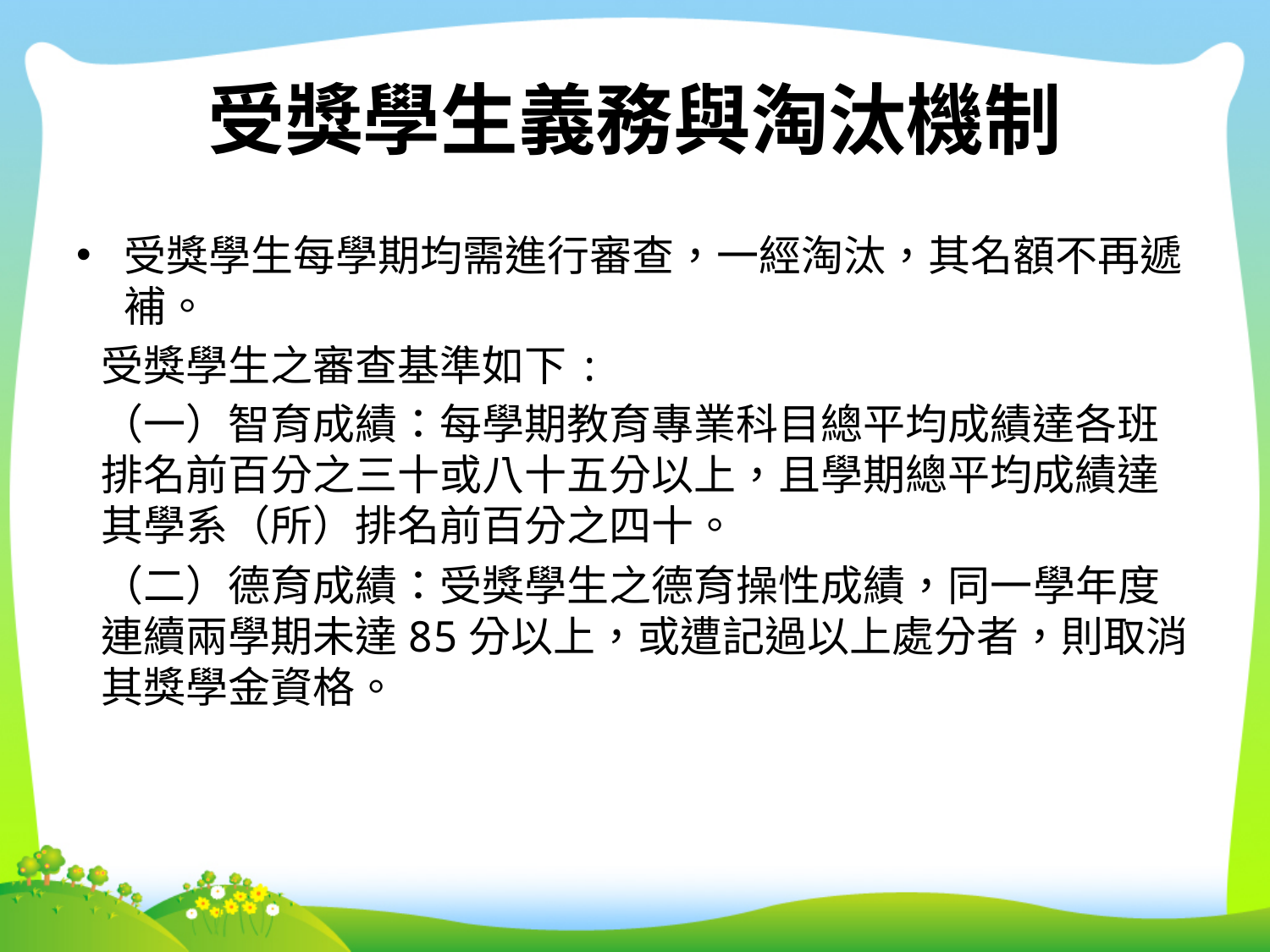

# 受獎學生義務與淘汰機制
受獎學生每學期均需進行審查，一經淘汰，其名額不再遞補。
受獎學生之審查基準如下:
（一）智育成績：每學期教育專業科目總平均成績達各班排名前百分之三十或八十五分以上，且學期總平均成績達其學系（所）排名前百分之四十。
（二）德育成績：受獎學生之德育操性成績，同一學年度連續兩學期未達85分以上，或遭記過以上處分者，則取消其獎學金資格。